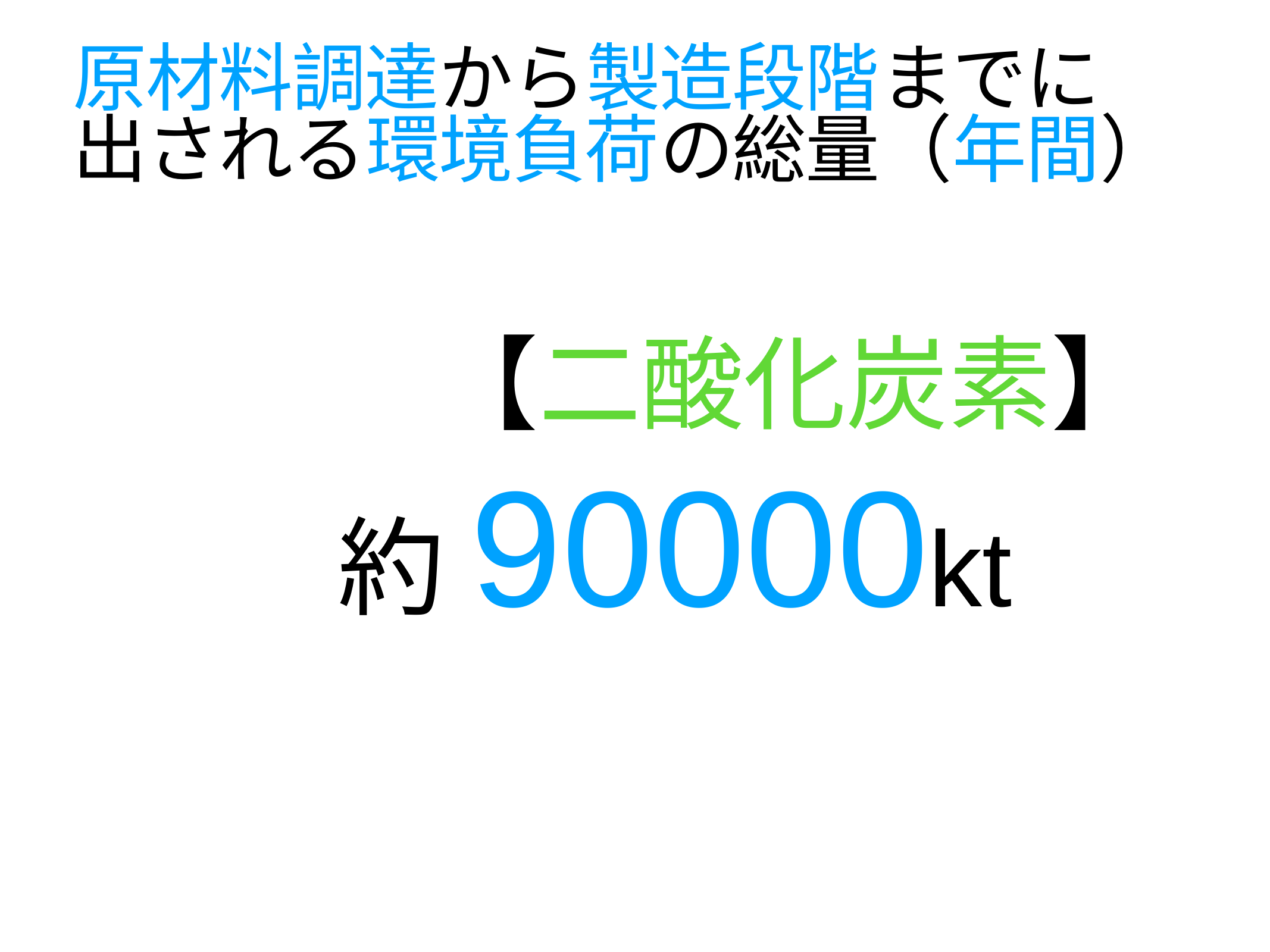

# 原材料調達から製造段階までに
出される環境負荷の総量（年間）
　　　　　 【二酸化炭素】
    　  約90000kt